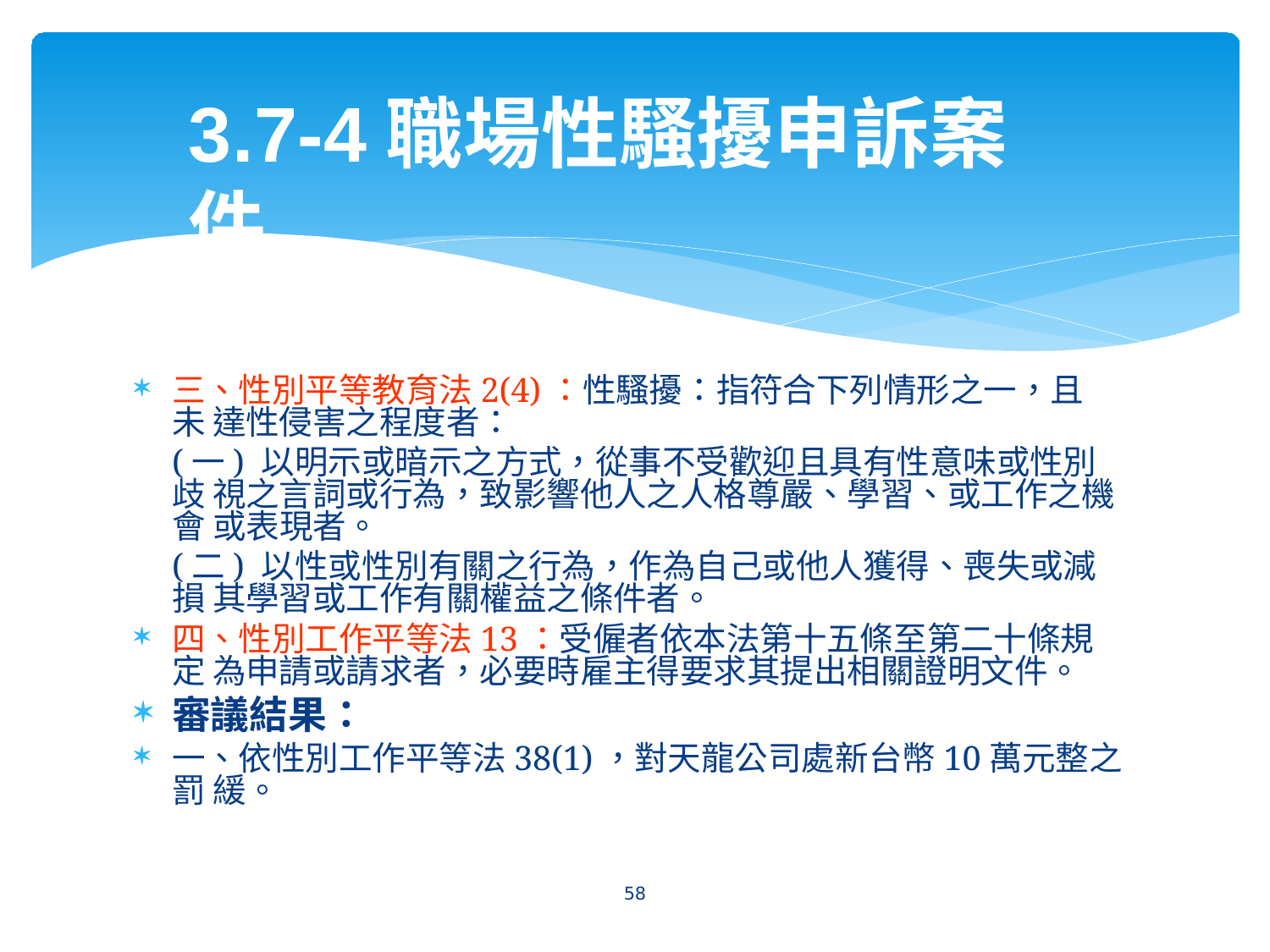

# 3.7-4職場性騷擾申訴案件
三、性別平等教育法2(4)：性騷擾：指符合下列情形之一，且未 達性侵害之程度者：
(一) 以明示或暗示之方式，從事不受歡迎且具有性意味或性別歧 視之言詞或行為，致影響他人之人格尊嚴、學習、或工作之機會 或表現者。
(二) 以性或性別有關之行為，作為自己或他人獲得、喪失或減損 其學習或工作有關權益之條件者。
四、性別工作平等法13：受僱者依本法第十五條至第二十條規定 為申請或請求者，必要時雇主得要求其提出相關證明文件。
審議結果：
一、依性別工作平等法38(1)，對天龍公司處新台幣10萬元整之罰 緩。
58